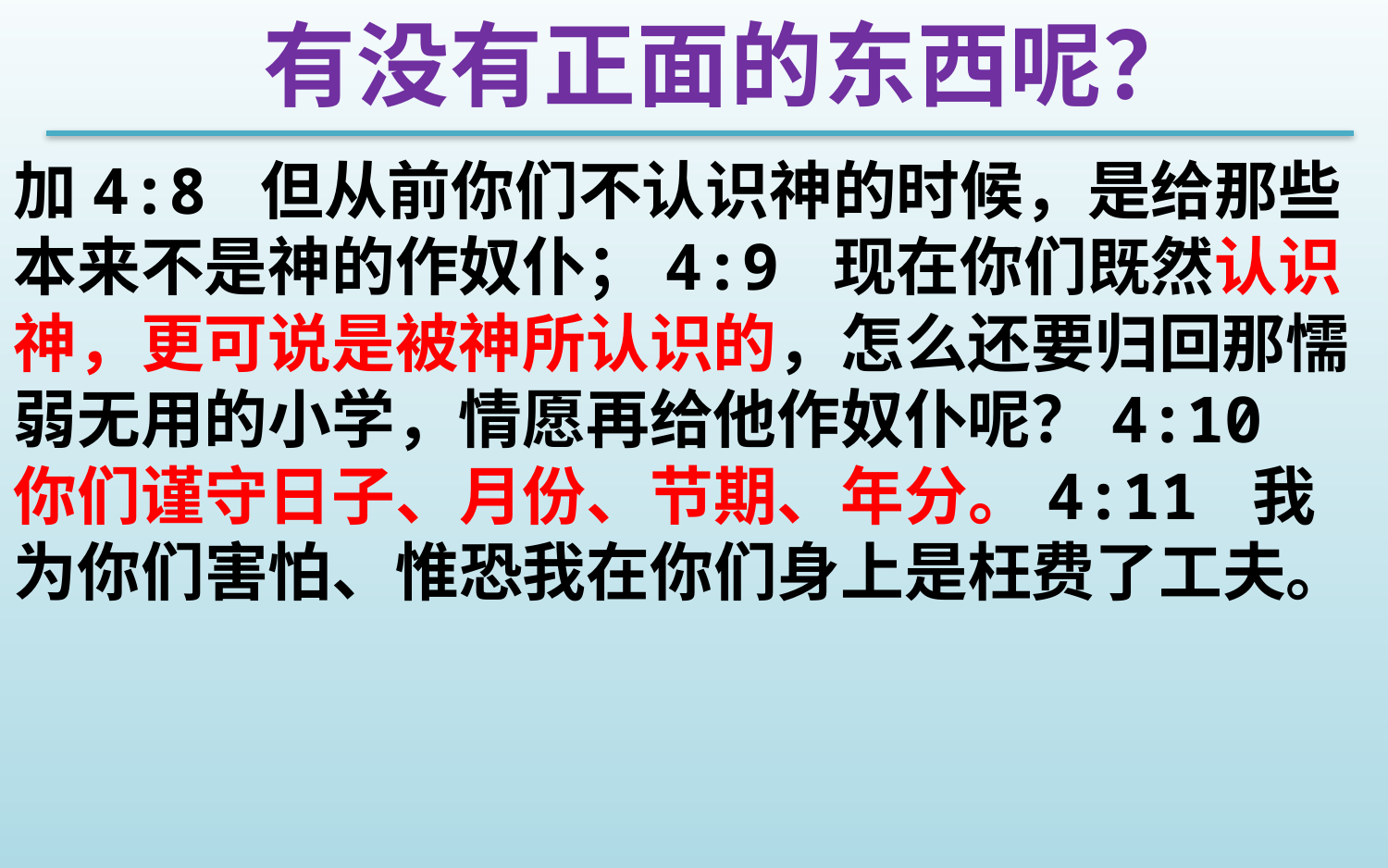

有没有正面的东西呢？
加4:8 但从前你们不认识神的时候，是给那些本来不是神的作奴仆；4:9 现在你们既然认识神，更可说是被神所认识的，怎么还要归回那懦弱无用的小学，情愿再给他作奴仆呢？4:10 你们谨守日子、月份、节期、年分。4:11 我为你们害怕、惟恐我在你们身上是枉费了工夫。